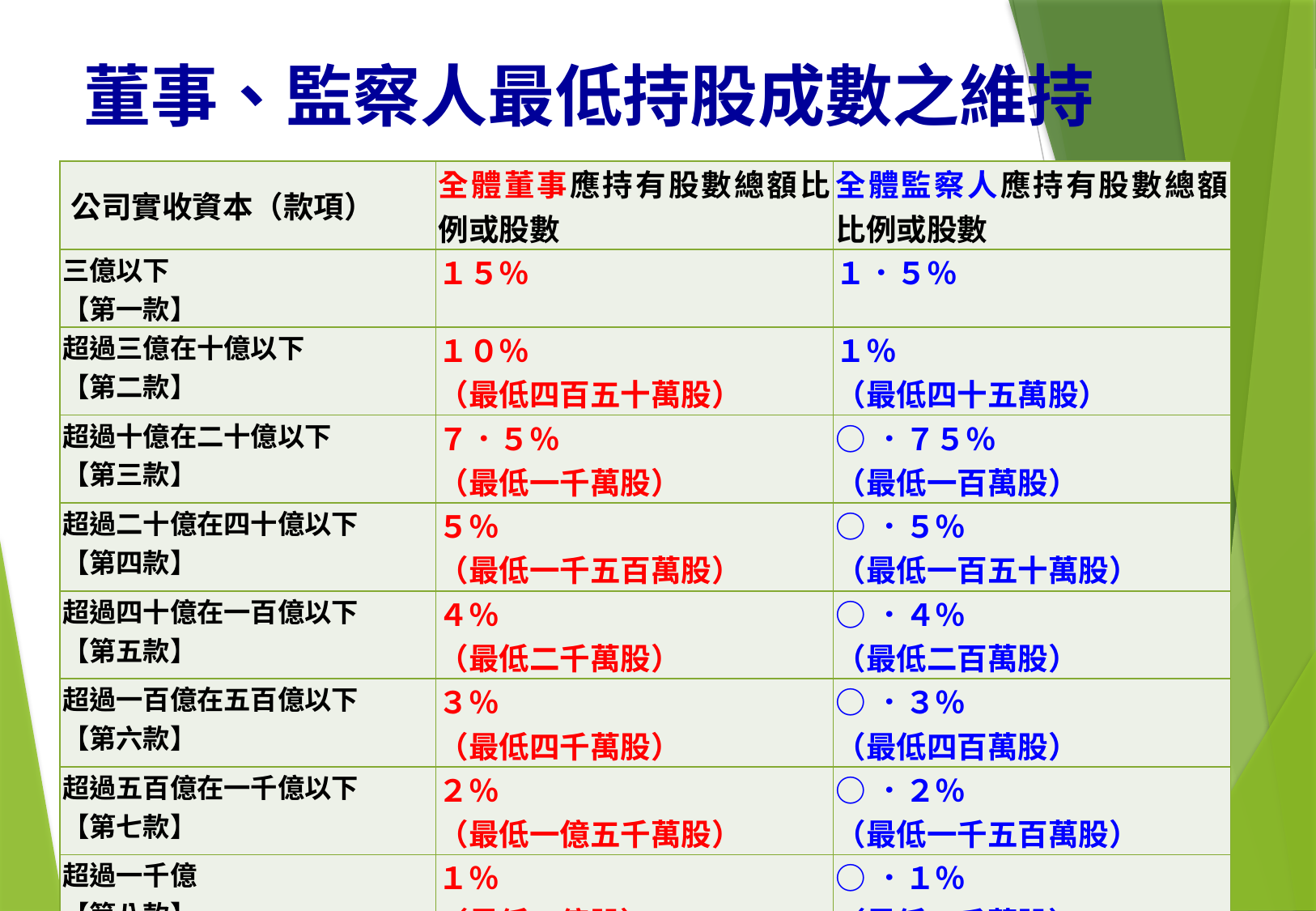

董事、監察人最低持股成數之維持
| 公司實收資本（款項） | 全體董事應持有股數總額比例或股數 | 全體監察人應持有股數總額比例或股數 |
| --- | --- | --- |
| 三億以下 【第一款】 | １５％ | １．５％ |
| 超過三億在十億以下 【第二款】 | １０％ （最低四百五十萬股） | １％ （最低四十五萬股） |
| 超過十億在二十億以下 【第三款】 | ７．５％ （最低一千萬股） | ○．７５％ （最低一百萬股） |
| 超過二十億在四十億以下 【第四款】 | ５％ （最低一千五百萬股） | ○．５％ （最低一百五十萬股） |
| 超過四十億在一百億以下 【第五款】 | ４％ （最低二千萬股） | ○．４％ （最低二百萬股） |
| 超過一百億在五百億以下 【第六款】 | ３％ （最低四千萬股） | ○．３％ （最低四百萬股） |
| 超過五百億在一千億以下 【第七款】 | ２％ （最低一億五千萬股） | ○．２％ （最低一千五百萬股） |
| 超過一千億 【第八款】 | １％ （最低二億股） | ○．１％ （最低二千萬股） |

61